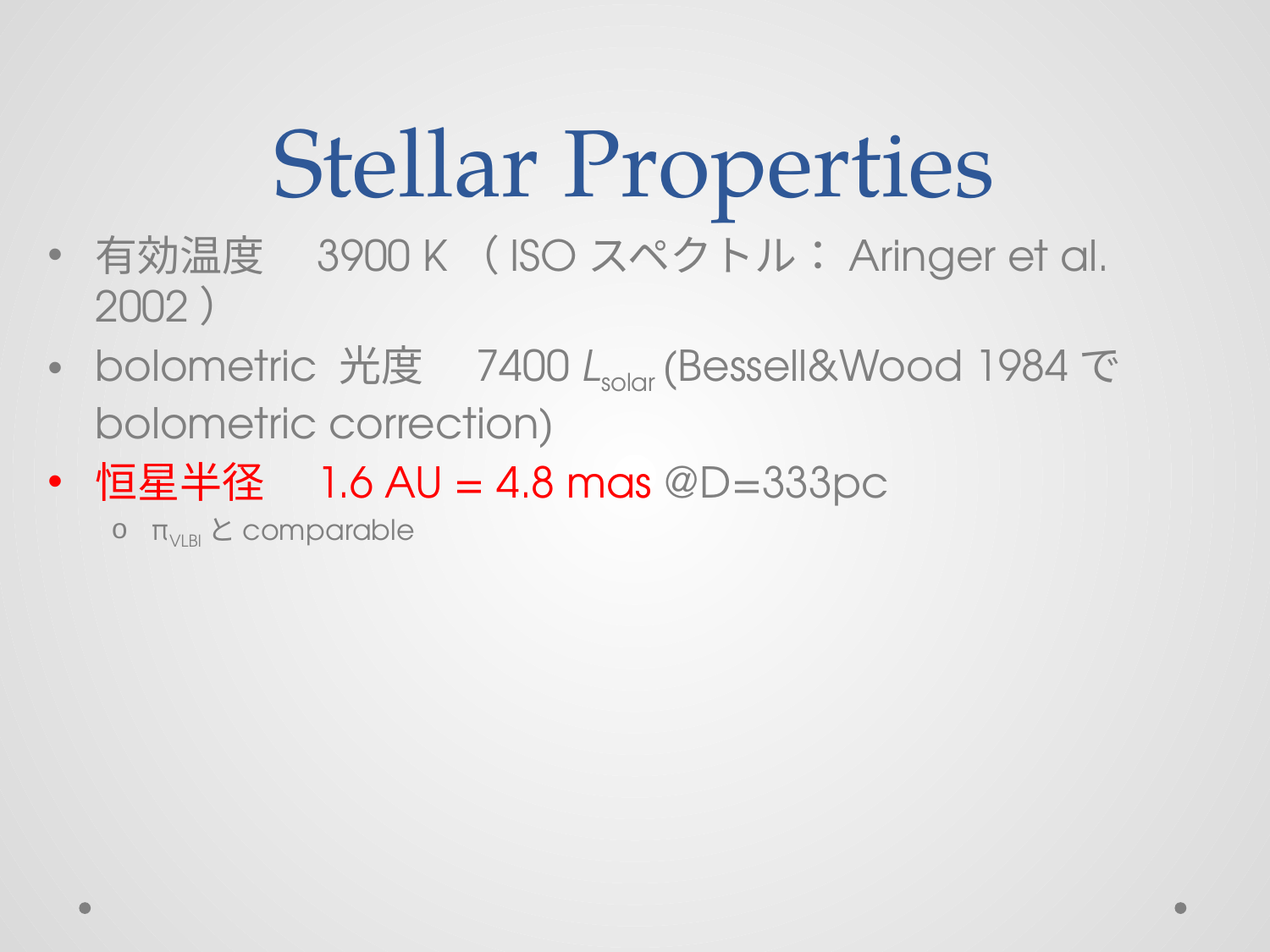

# Stellar Properties
有効温度　3900 K（ISOスペクトル：Aringer et al. 2002）
bolometric 光度　7400 Lsolar (Bessell&Wood 1984でbolometric correction)
恒星半径　1.6 AU = 4.8 mas @D=333pc
πVLBIとcomparable